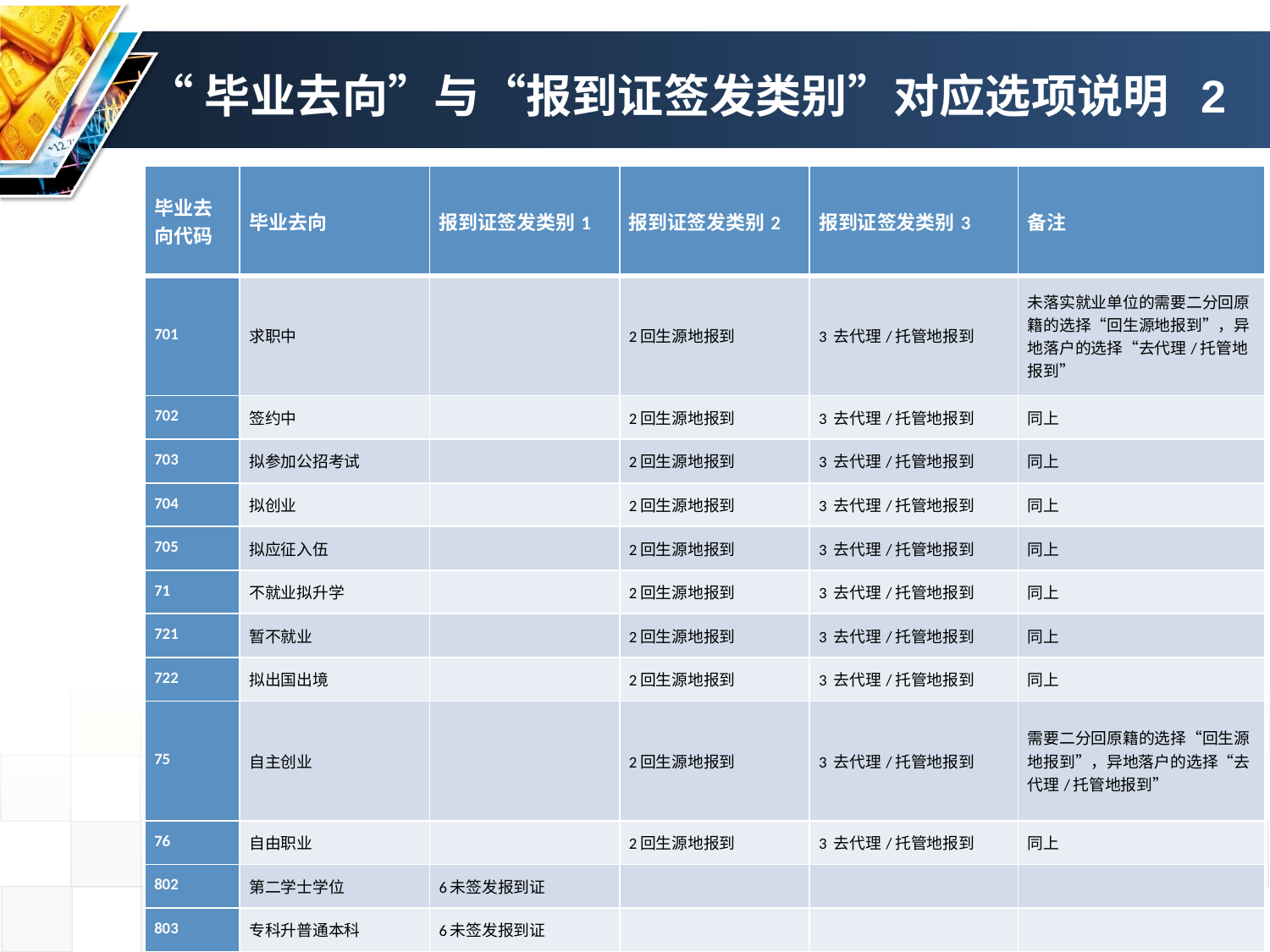

# “毕业去向”与“报到证签发类别”对应选项说明  2
| 毕业去向代码 | 毕业去向 | 报到证签发类别1 | 报到证签发类别2 | 报到证签发类别3 | 备注 |
| --- | --- | --- | --- | --- | --- |
| 701 | 求职中 |  | 2回生源地报到 | 3 去代理/托管地报到 | 未落实就业单位的需要二分回原籍的选择“回生源地报到”，异地落户的选择“去代理/托管地报到” |
| 702 | 签约中 |  | 2回生源地报到 | 3 去代理/托管地报到 | 同上 |
| 703 | 拟参加公招考试 |  | 2回生源地报到 | 3 去代理/托管地报到 | 同上 |
| 704 | 拟创业 |  | 2回生源地报到 | 3 去代理/托管地报到 | 同上 |
| 705 | 拟应征入伍 |  | 2回生源地报到 | 3 去代理/托管地报到 | 同上 |
| 71 | 不就业拟升学 |  | 2回生源地报到 | 3 去代理/托管地报到 | 同上 |
| 721 | 暂不就业 |  | 2回生源地报到 | 3 去代理/托管地报到 | 同上 |
| 722 | 拟出国出境 |  | 2回生源地报到 | 3 去代理/托管地报到 | 同上 |
| 75 | 自主创业 |  | 2回生源地报到 | 3 去代理/托管地报到 | 需要二分回原籍的选择“回生源地报到”，异地落户的选择“去代理/托管地报到” |
| 76 | 自由职业 |  | 2回生源地报到 | 3 去代理/托管地报到 | 同上 |
| 802 | 第二学士学位 | 6未签发报到证 |  |  |  |
| 803 | 专科升普通本科 | 6未签发报到证 |  |  |  |